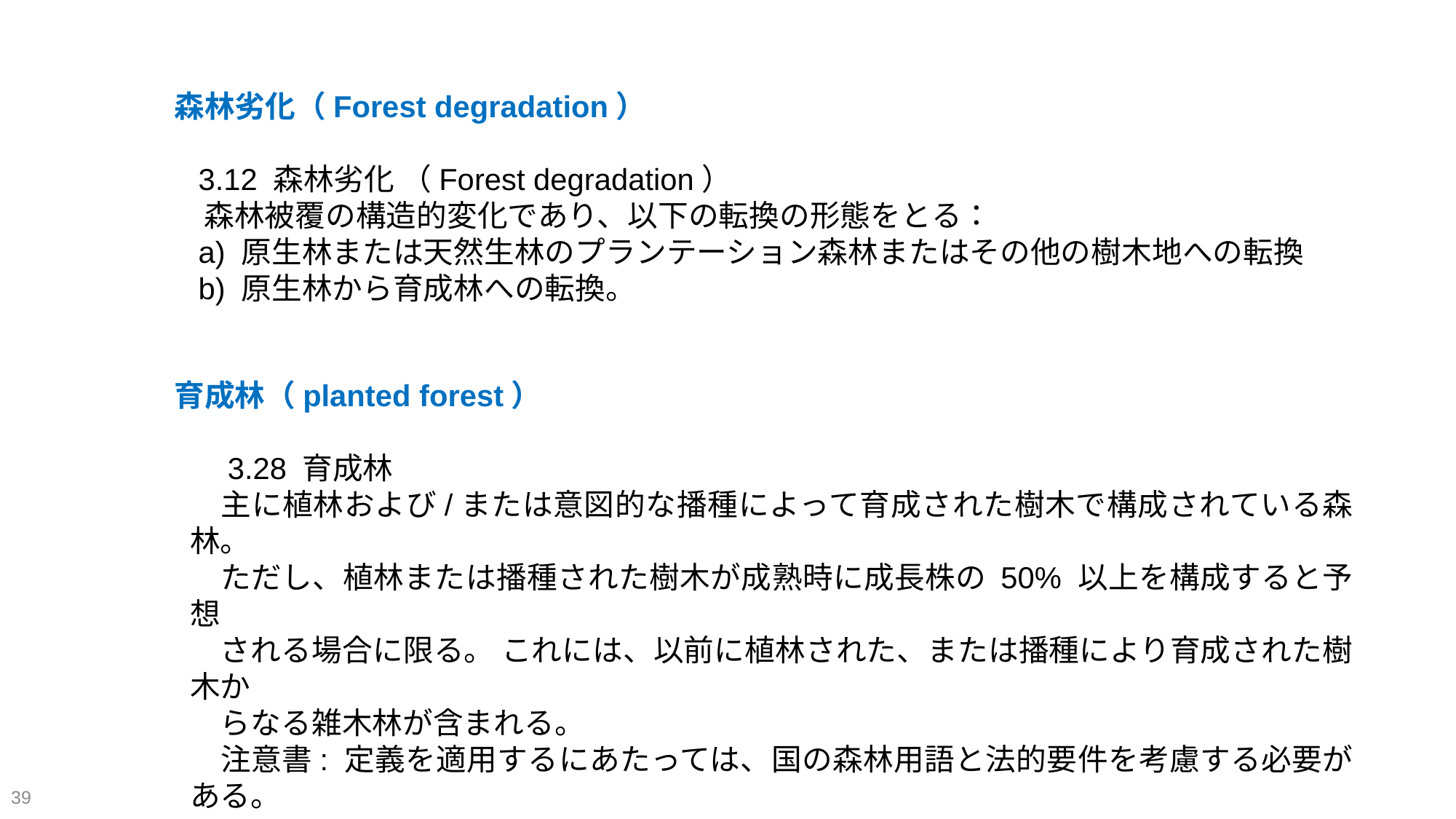

森林劣化（Forest degradation）

 3.12 森林劣化 （Forest degradation）
 森林被覆の構造的変化であり、以下の転換の形態をとる：
 a) 原生林または天然生林のプランテーション森林またはその他の樹木地への転換
 b) 原生林から育成林への転換。
育成林（planted forest）

　3.28 育成林
　主に植林および/または意図的な播種によって育成された樹木で構成されている森林。
　ただし、植林または播種された樹木が成熟時に成長株の 50% 以上を構成すると予想
　される場合に限る。 これには、以前に植林された、または播種により育成された樹木か
　らなる雑木林が含まれる。
　注意書: 定義を適用するにあたっては、国の森林用語と法的要件を考慮する必要がある。

39